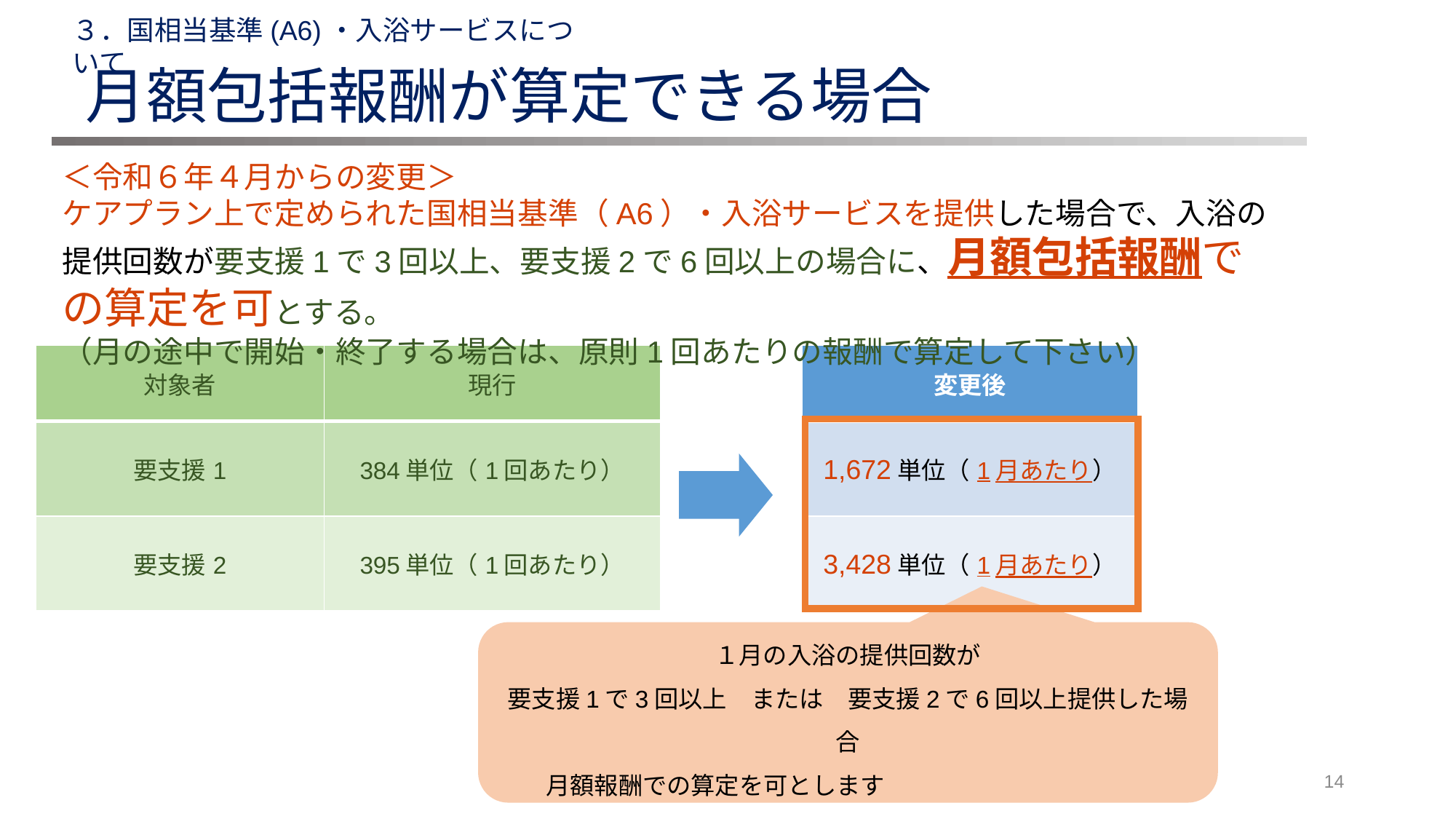

３．国相当基準(A6)・入浴サービスについて
月額包括報酬が算定できる場合

＜令和６年４月からの変更＞
ケアプラン上で定められた国相当基準（A6）・入浴サービスを提供した場合で、入浴の提供回数が要支援1で3回以上、要支援2で6回以上の場合に、月額包括報酬での算定を可とする。
（月の途中で開始・終了する場合は、原則1回あたりの報酬で算定して下さい）
| 対象者 | 現行 |  | 変更後 |
| --- | --- | --- | --- |
| 要支援1 | 384単位（1回あたり） |  | 1,672単位（1月あたり） |
| 要支援2 | 395単位（1回あたり） |  | 3,428単位（1月あたり） |

１月の入浴の提供回数が
要支援1で3回以上　または　要支援2で6回以上提供した場合
　　月額報酬での算定を可とします
14